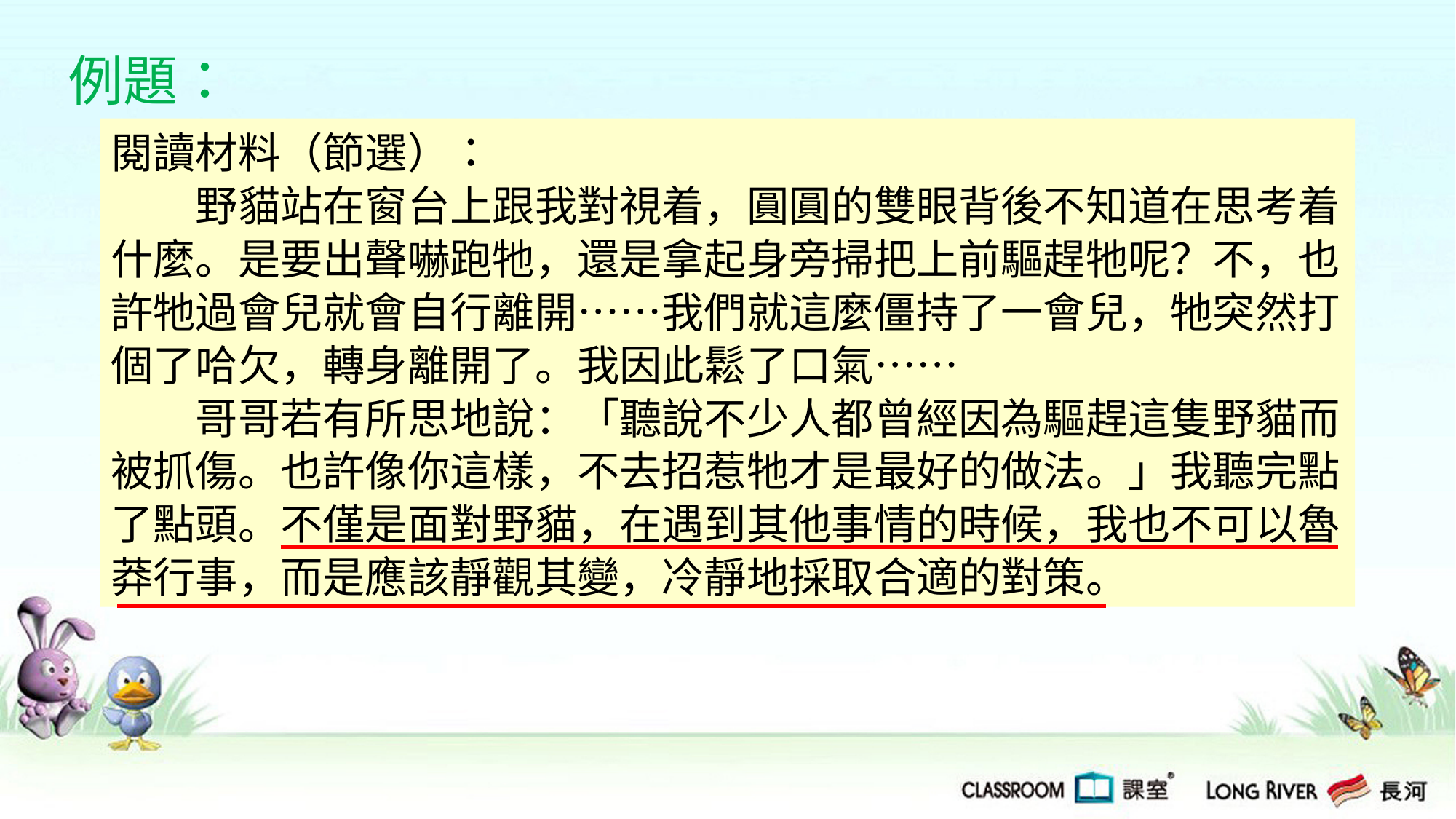

例題：
閱讀材料（節選）：
　　野貓站在窗台上跟我對視着，圓圓的雙眼背後不知道在思考着什麼。是要出聲嚇跑牠，還是拿起身旁掃把上前驅趕牠呢？不，也許牠過會兒就會自行離開……我們就這麼僵持了一會兒，牠突然打個了哈欠，轉身離開了。我因此鬆了口氣……
　　哥哥若有所思地說：「聽說不少人都曾經因為驅趕這隻野貓而被抓傷。也許像你這樣，不去招惹牠才是最好的做法。」我聽完點了點頭。不僅是面對野貓，在遇到其他事情的時候，我也不可以魯莽行事，而是應該靜觀其變，冷靜地採取合適的對策。